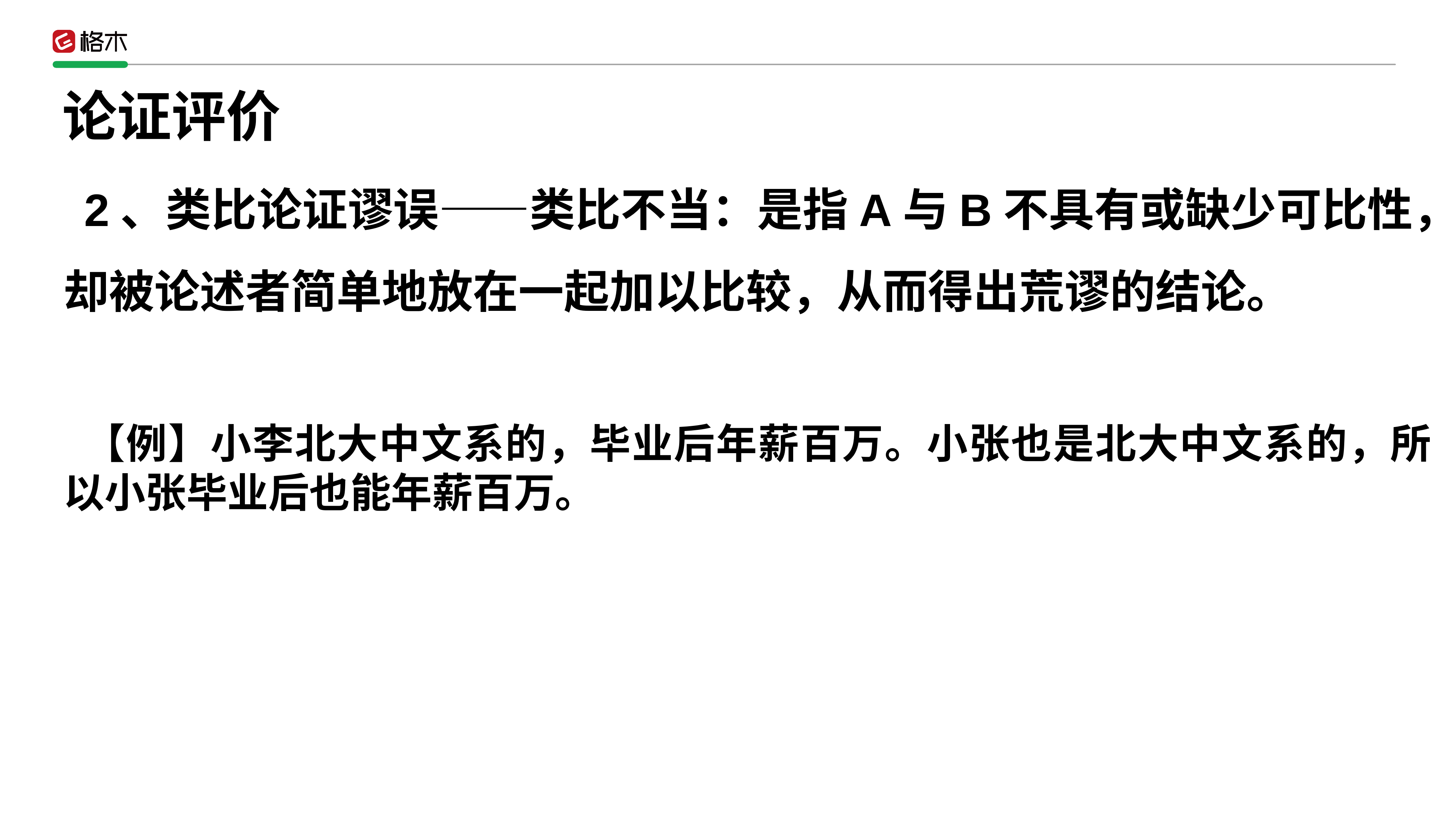

论证评价
2、类比论证谬误——类比不当：是指A与B不具有或缺少可比性，却被论述者简单地放在一起加以比较，从而得出荒谬的结论。

【例】小李北大中文系的，毕业后年薪百万。小张也是北大中文系的，所以小张毕业后也能年薪百万。